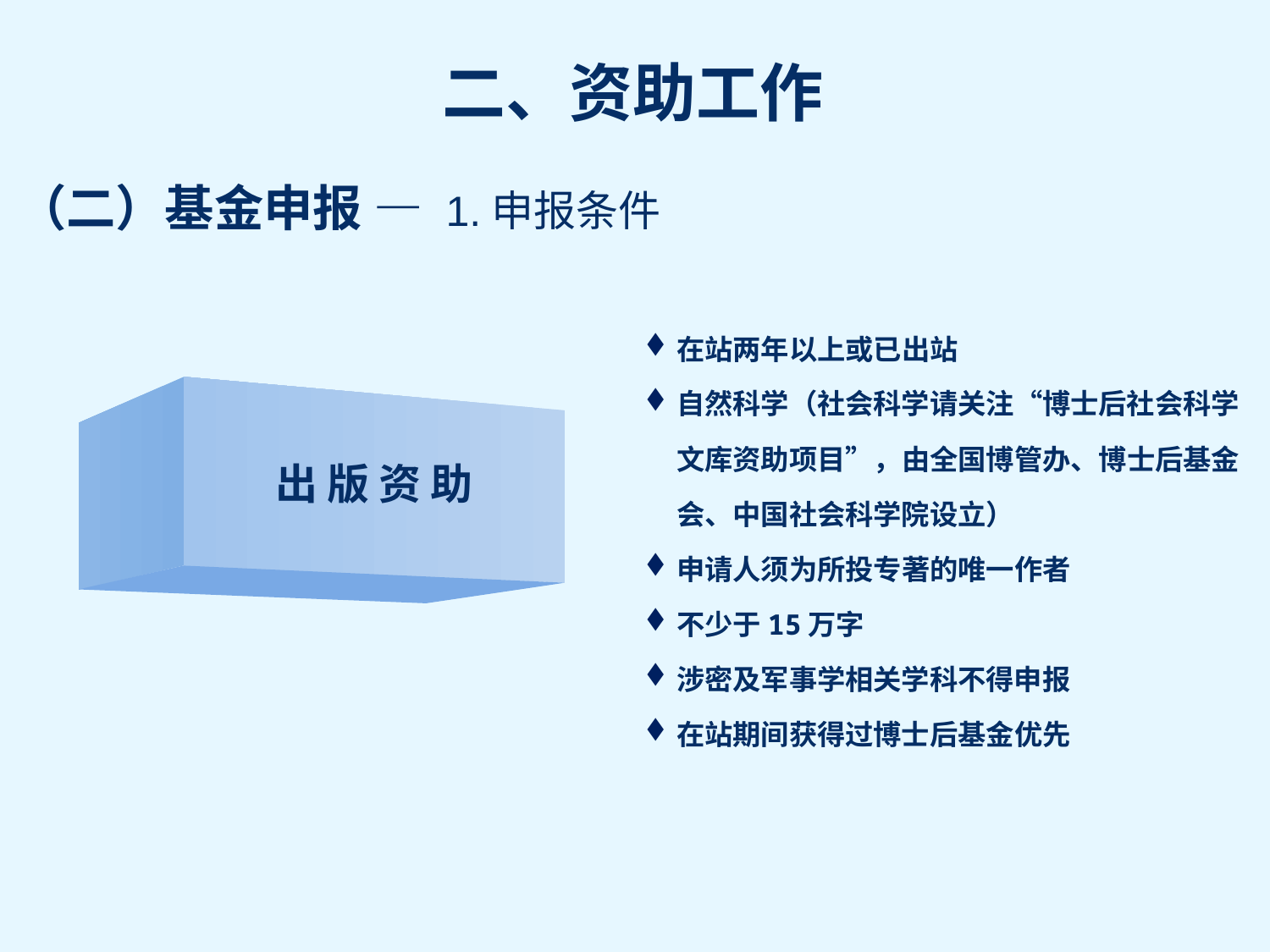

（二）基金申报 — 1.申报条件

在站两年以上或已出站
自然科学（社会科学请关注“博士后社会科学文库资助项目”，由全国博管办、博士后基金会、中国社会科学院设立）
申请人须为所投专著的唯一作者
不少于15万字
涉密及军事学相关学科不得申报
在站期间获得过博士后基金优先

出 版 资 助